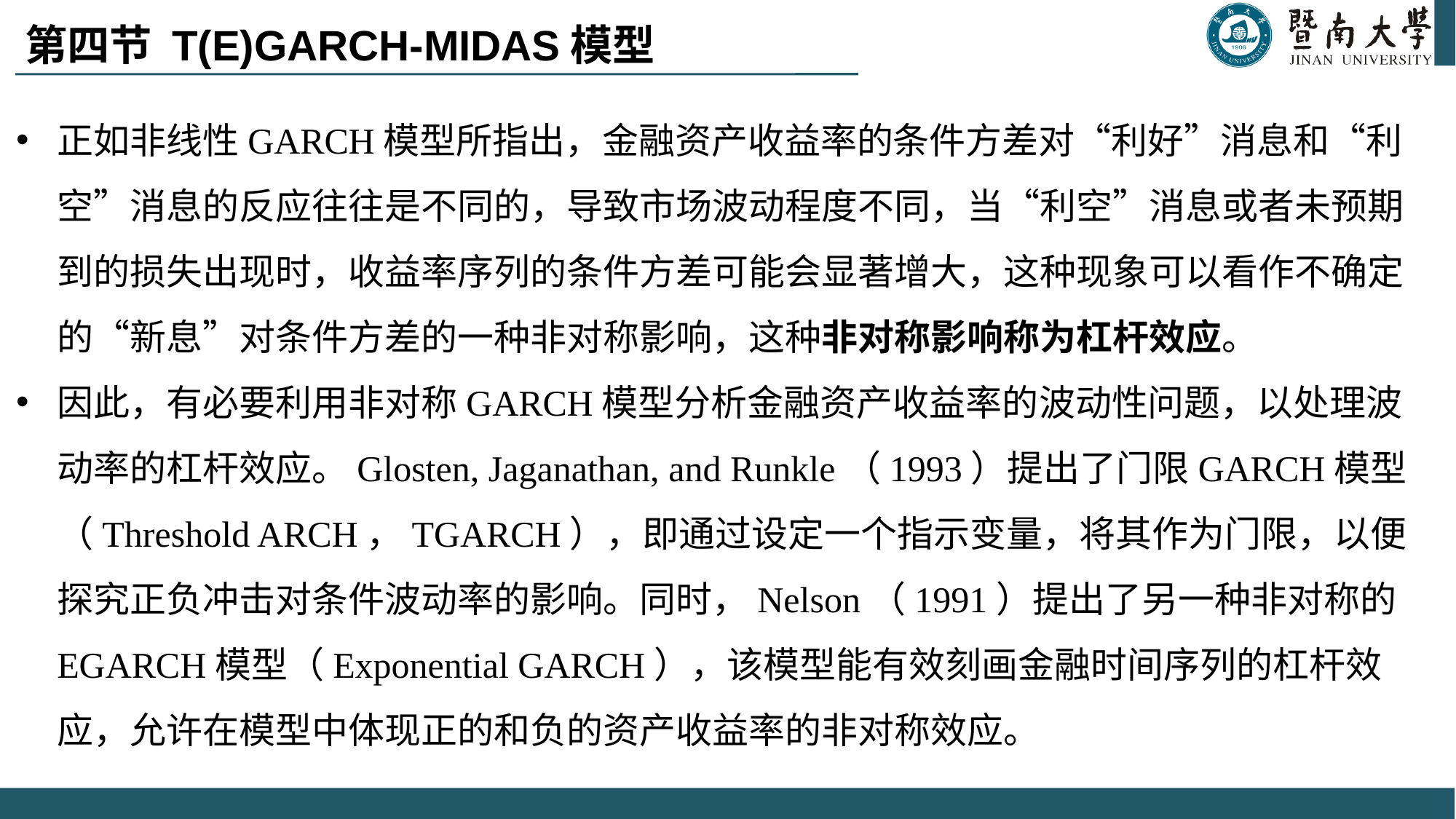

# 第四节 T(E)GARCH-MIDAS模型
正如非线性GARCH模型所指出，金融资产收益率的条件方差对“利好”消息和“利空”消息的反应往往是不同的，导致市场波动程度不同，当“利空”消息或者未预期到的损失出现时，收益率序列的条件方差可能会显著增大，这种现象可以看作不确定的“新息”对条件方差的一种非对称影响，这种非对称影响称为杠杆效应。
因此，有必要利用非对称GARCH模型分析金融资产收益率的波动性问题，以处理波动率的杠杆效应。Glosten, Jaganathan, and Runkle（1993）提出了门限GARCH模型（Threshold ARCH，TGARCH），即通过设定一个指示变量，将其作为门限，以便探究正负冲击对条件波动率的影响。同时，Nelson（1991）提出了另一种非对称的EGARCH模型（Exponential GARCH），该模型能有效刻画金融时间序列的杠杆效应，允许在模型中体现正的和负的资产收益率的非对称效应。